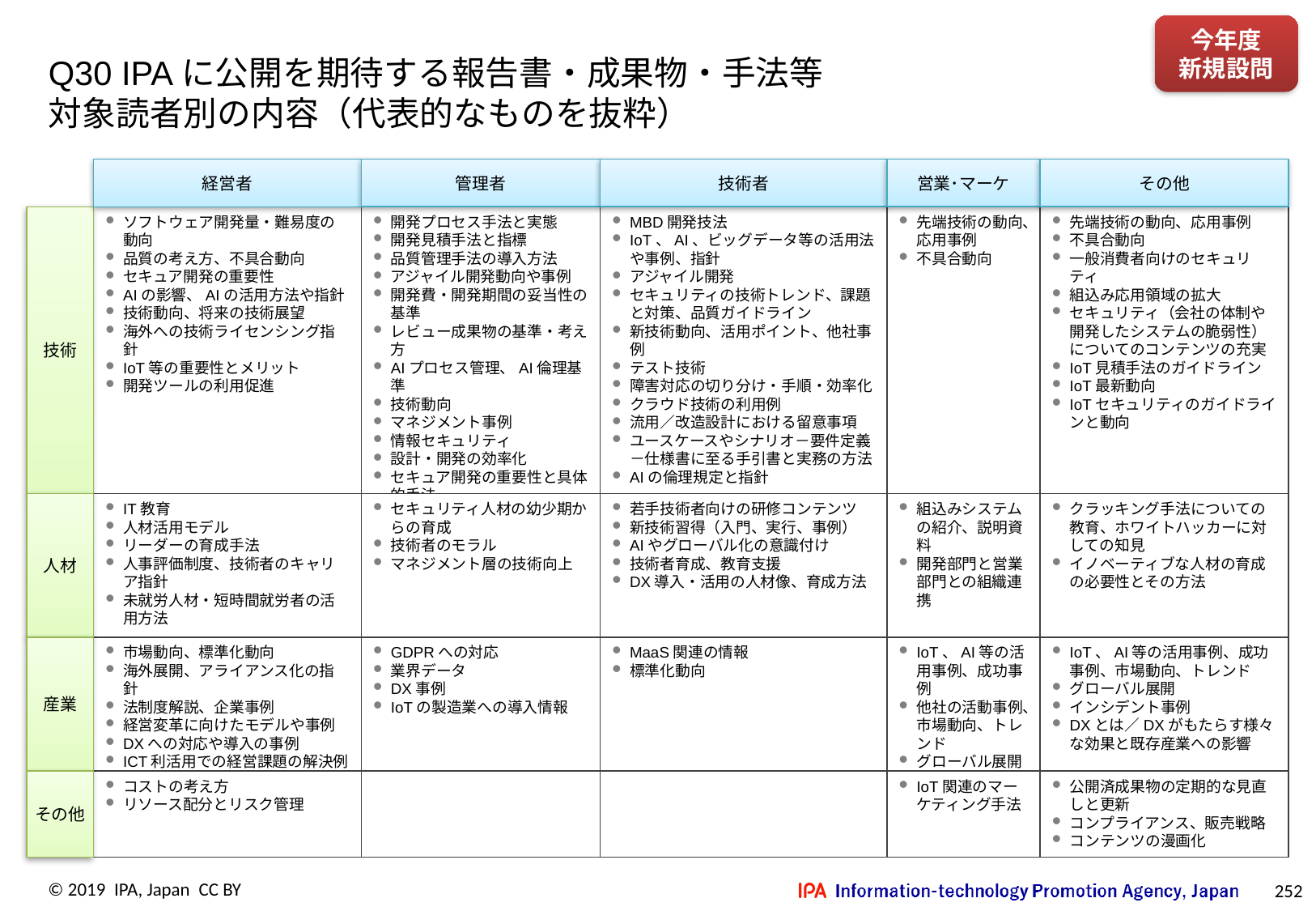

今年度
新規設問
# Q30 IPAに公開を期待する報告書・成果物・手法等 対象読者別の内容（代表的なものを抜粋）
管理者
技術者
営業･マーケ
その他
経営者
先端技術の動向、応用事例
不具合動向
ソフトウェア開発量・難易度の動向
品質の考え方、不具合動向
セキュア開発の重要性
AIの影響、AIの活用方法や指針
技術動向、将来の技術展望
海外への技術ライセンシング指針
IoT等の重要性とメリット
開発ツールの利用促進
開発プロセス手法と実態
開発見積手法と指標
品質管理手法の導入方法
アジャイル開発動向や事例
開発費・開発期間の妥当性の基準
レビュー成果物の基準・考え方
AIプロセス管理、AI倫理基準
技術動向
マネジメント事例
情報セキュリティ
設計・開発の効率化
セキュア開発の重要性と具体的手法
MBD開発技法
IoT、AI、ビッグデータ等の活用法や事例、指針
アジャイル開発
セキュリティの技術トレンド、課題と対策、品質ガイドライン
新技術動向、活用ポイント、他社事例
テスト技術
障害対応の切り分け・手順・効率化
クラウド技術の利用例
流用／改造設計における留意事項
ユースケースやシナリオ－要件定義－仕様書に至る手引書と実務の方法
AIの倫理規定と指針
先端技術の動向、応用事例
不具合動向
一般消費者向けのセキュリティ
組込み応用領域の拡大
セキュリティ（会社の体制や開発したシステムの脆弱性）についてのコンテンツの充実
IoT見積手法のガイドライン
IoT最新動向
IoTセキュリティのガイドラインと動向
技術
人材
IT教育
人材活用モデル
リーダーの育成手法
人事評価制度、技術者のキャリア指針
未就労人材・短時間就労者の活用方法
セキュリティ人材の幼少期からの育成
技術者のモラル
マネジメント層の技術向上
若手技術者向けの研修コンテンツ
新技術習得（入門、実行、事例）
AIやグローバル化の意識付け
技術者育成、教育支援
DX導入・活用の人材像、育成方法
組込みシステムの紹介、説明資料
開発部門と営業部門との組織連携
クラッキング手法についての教育、ホワイトハッカーに対しての知見
イノベーティブな人材の育成の必要性とその方法
市場動向、標準化動向
海外展開、アライアンス化の指針
法制度解説、企業事例
経営変革に向けたモデルや事例
DXへの対応や導入の事例
ICT利活用での経営課題の解決例
GDPRへの対応
業界データ
DX事例
IoTの製造業への導入情報
MaaS関連の情報
標準化動向
IoT、AI等の活用事例、成功事例
他社の活動事例、市場動向、トレンド
グローバル展開
IoT、AI等の活用事例、成功事例、市場動向、トレンド
グローバル展開
インシデント事例
DXとは／DXがもたらす様々な効果と既存産業への影響
産業
コストの考え方
リソース配分とリスク管理

IoT関連のマーケティング手法
公開済成果物の定期的な見直しと更新
コンプライアンス、販売戦略
コンテンツの漫画化
その他